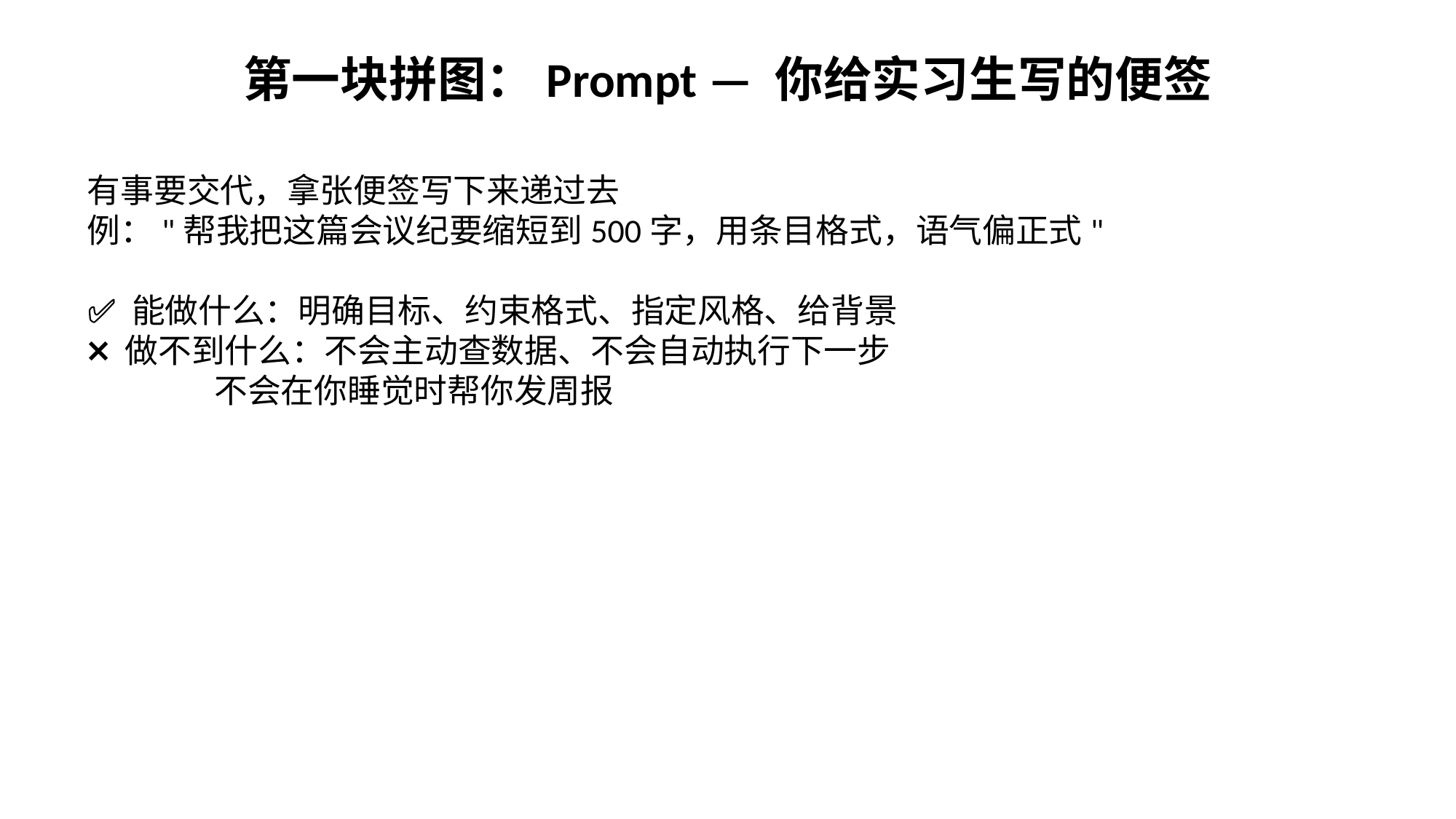

第一块拼图：Prompt — 你给实习生写的便签
有事要交代，拿张便签写下来递过去
例："帮我把这篇会议纪要缩短到500字，用条目格式，语气偏正式"

✅ 能做什么：明确目标、约束格式、指定风格、给背景
❌ 做不到什么：不会主动查数据、不会自动执行下一步
                不会在你睡觉时帮你发周报